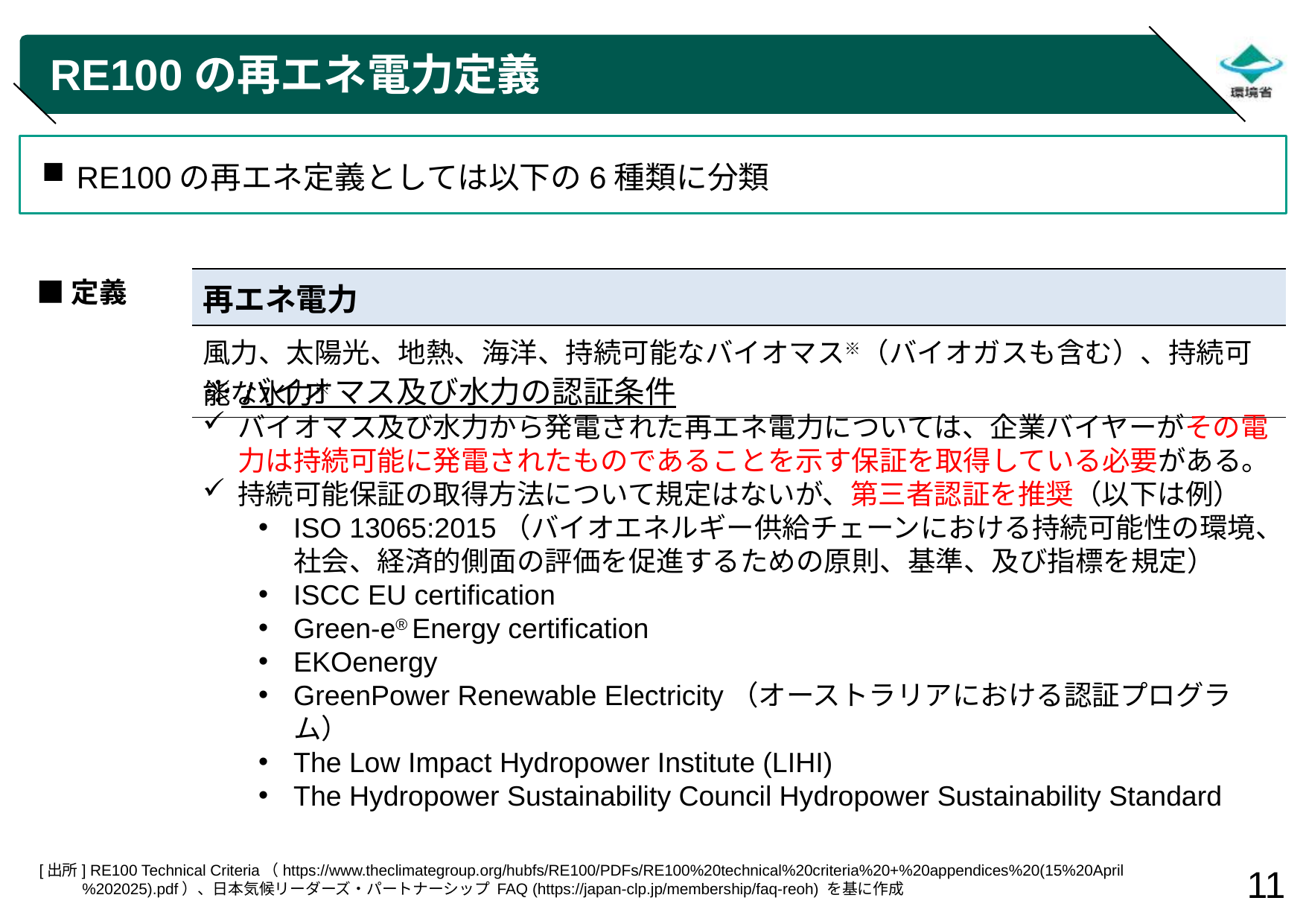

# RE100の再エネ電力定義
RE100の再エネ定義としては以下の6種類に分類
■定義
| 再エネ電力 |
| --- |
| 風力、太陽光、地熱、海洋、持続可能なバイオマス※（バイオガスも含む）、持続可能な水力※ |
※バイオマス及び水力の認証条件
バイオマス及び水力から発電された再エネ電力については、企業バイヤーがその電力は持続可能に発電されたものであることを示す保証を取得している必要がある。
持続可能保証の取得方法について規定はないが、第三者認証を推奨（以下は例）
ISO 13065:2015（バイオエネルギー供給チェーンにおける持続可能性の環境、社会、経済的側面の評価を促進するための原則、基準、及び指標を規定）
ISCC EU certification
Green-e® Energy certification
EKOenergy
GreenPower Renewable Electricity（オーストラリアにおける認証プログラム）
The Low Impact Hydropower Institute (LIHI)
The Hydropower Sustainability Council Hydropower Sustainability Standard
[出所] RE100 Technical Criteria（https://www.theclimategroup.org/hubfs/RE100/PDFs/RE100%20technical%20criteria%20+%20appendices%20(15%20April%202025).pdf）、日本気候リーダーズ・パートナーシップ FAQ (https://japan-clp.jp/membership/faq-reoh) を基に作成